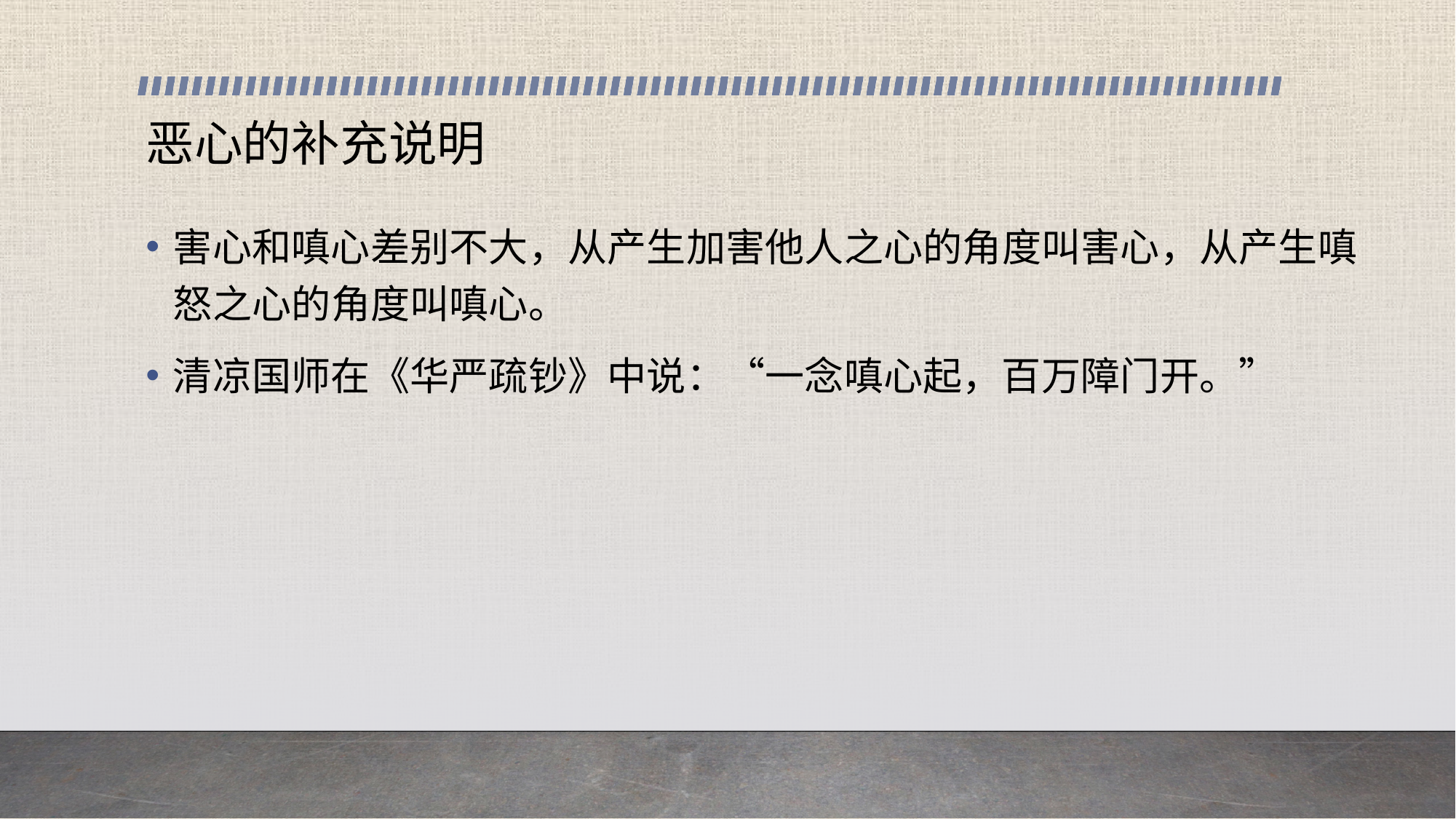

# 恶心的补充说明
害心和嗔心差别不大，从产生加害他人之心的角度叫害心，从产生嗔怒之心的角度叫嗔心。
清凉国师在《华严疏钞》中说：“一念嗔心起，百万障门开。”